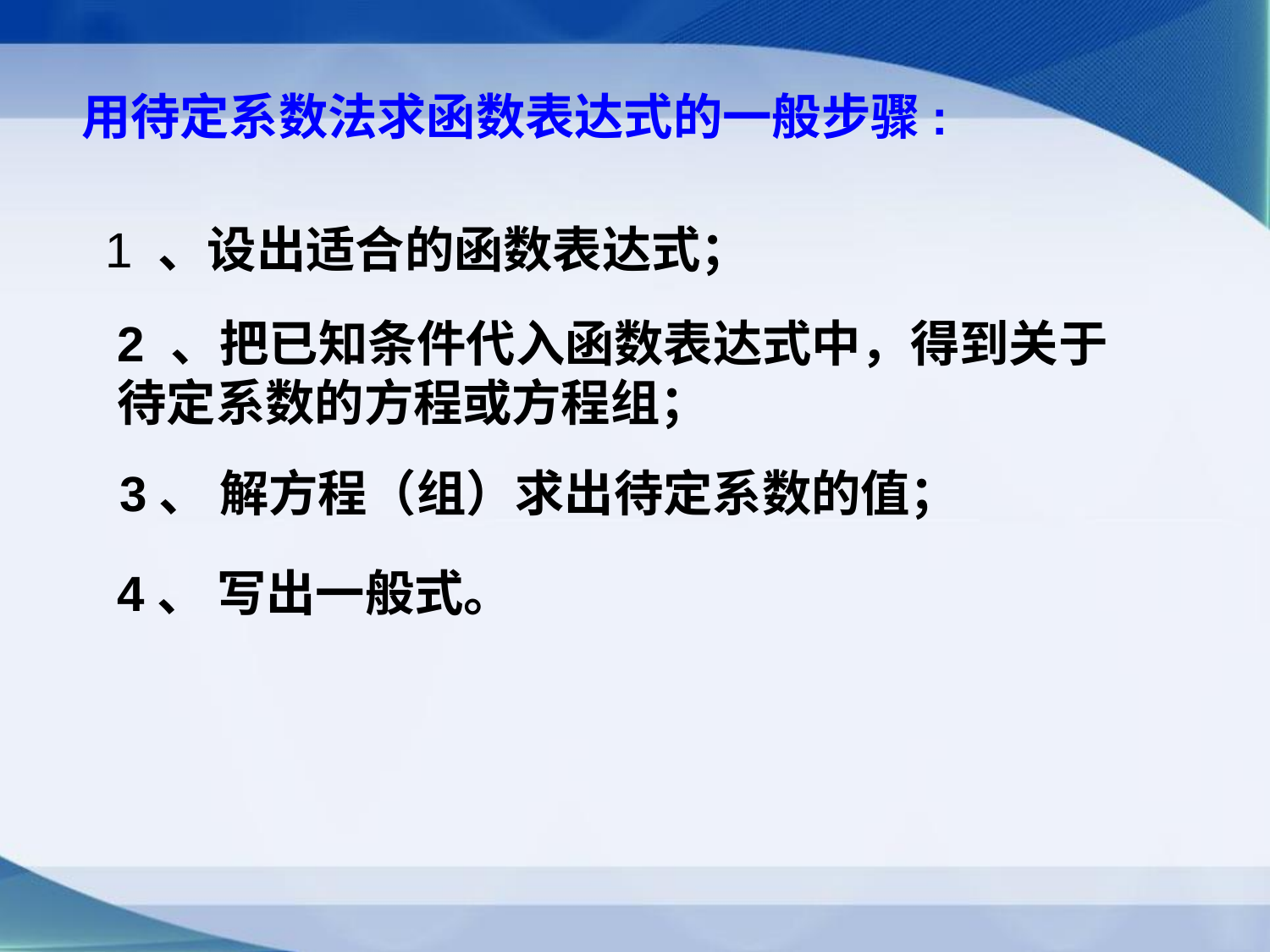

# 用待定系数法求函数表达式的一般步骤:
  1 、设出适合的函数表达式；
2 、把已知条件代入函数表达式中，得到关于待定系数的方程或方程组；
3、 解方程（组）求出待定系数的值；
4、 写出一般式。